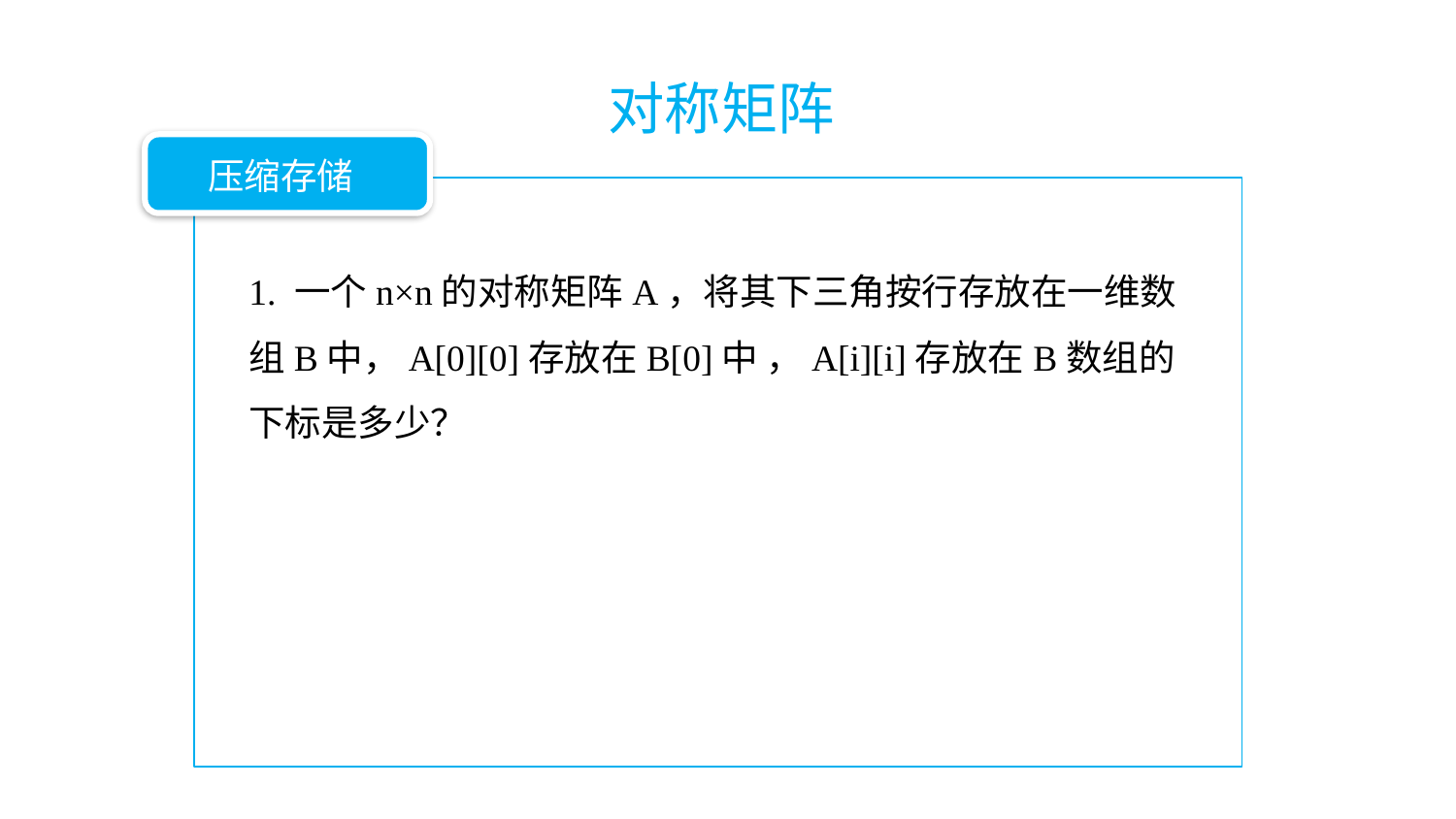

对称矩阵

压缩存储
1. 一个n×n的对称矩阵A，将其下三角按行存放在一维数组B中，A[0][0]存放在B[0]中 ，A[i][i]存放在B数组的下标是多少？
8